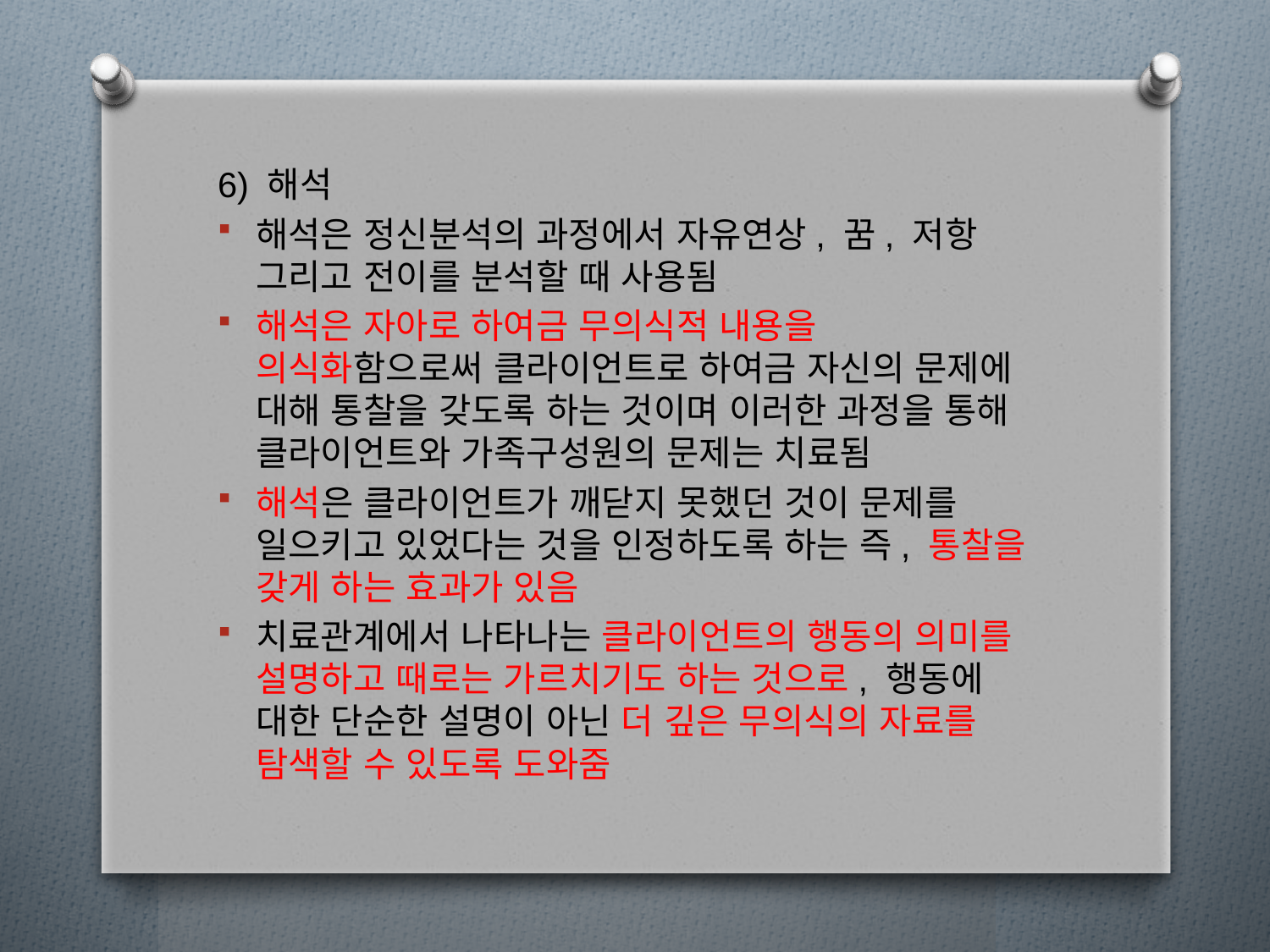

6) 해석
해석은 정신분석의 과정에서 자유연상, 꿈, 저항 그리고 전이를 분석할 때 사용됨
해석은 자아로 하여금 무의식적 내용을 의식화함으로써 클라이언트로 하여금 자신의 문제에 대해 통찰을 갖도록 하는 것이며 이러한 과정을 통해 클라이언트와 가족구성원의 문제는 치료됨
해석은 클라이언트가 깨닫지 못했던 것이 문제를 일으키고 있었다는 것을 인정하도록 하는 즉, 통찰을 갖게 하는 효과가 있음
치료관계에서 나타나는 클라이언트의 행동의 의미를 설명하고 때로는 가르치기도 하는 것으로, 행동에 대한 단순한 설명이 아닌 더 깊은 무의식의 자료를 탐색할 수 있도록 도와줌